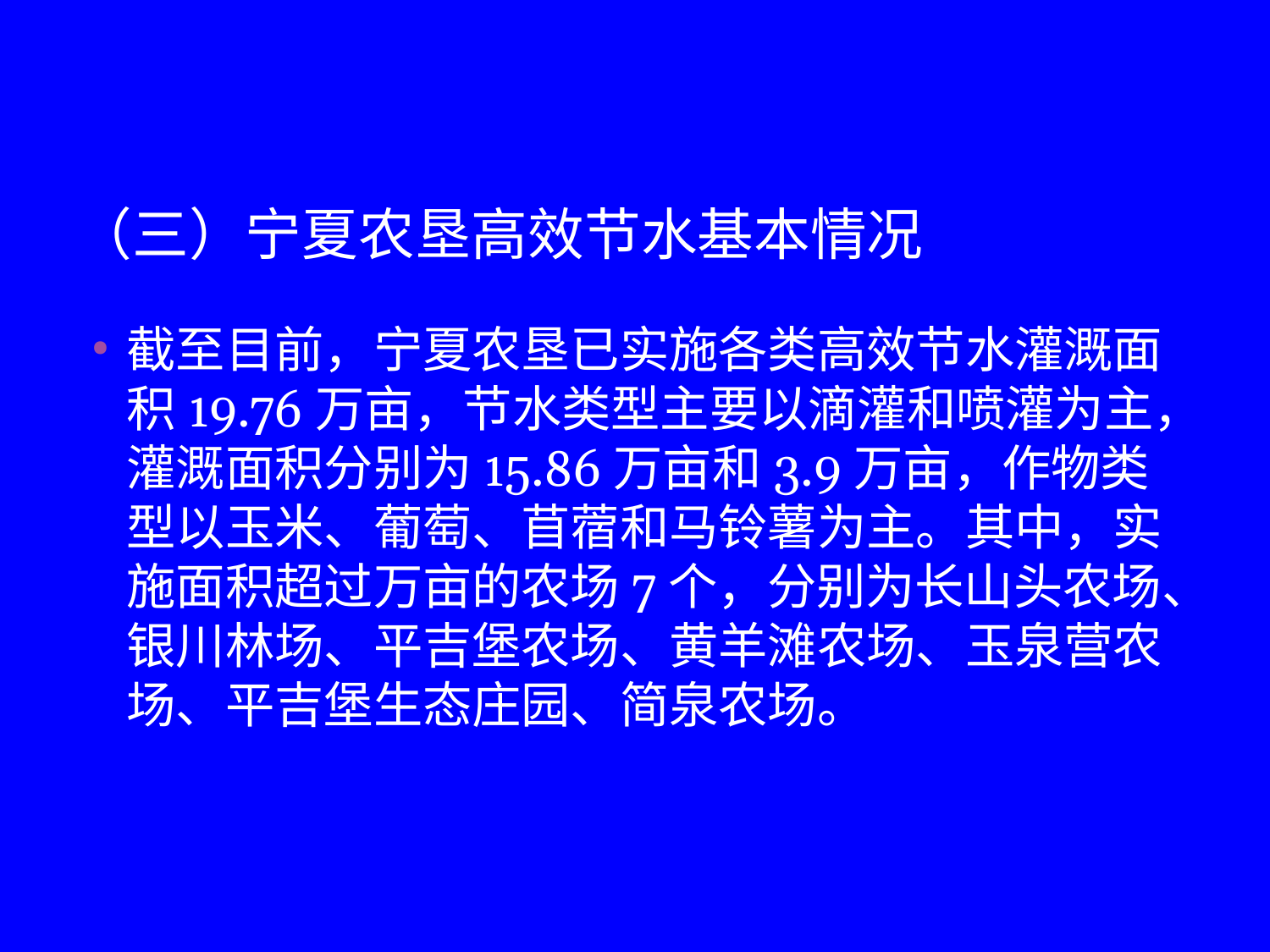

# （三）宁夏农垦高效节水基本情况
截至目前，宁夏农垦已实施各类高效节水灌溉面积19.76万亩，节水类型主要以滴灌和喷灌为主，灌溉面积分别为15.86万亩和3.9万亩，作物类型以玉米、葡萄、苜蓿和马铃薯为主。其中，实施面积超过万亩的农场7个，分别为长山头农场、银川林场、平吉堡农场、黄羊滩农场、玉泉营农场、平吉堡生态庄园、简泉农场。